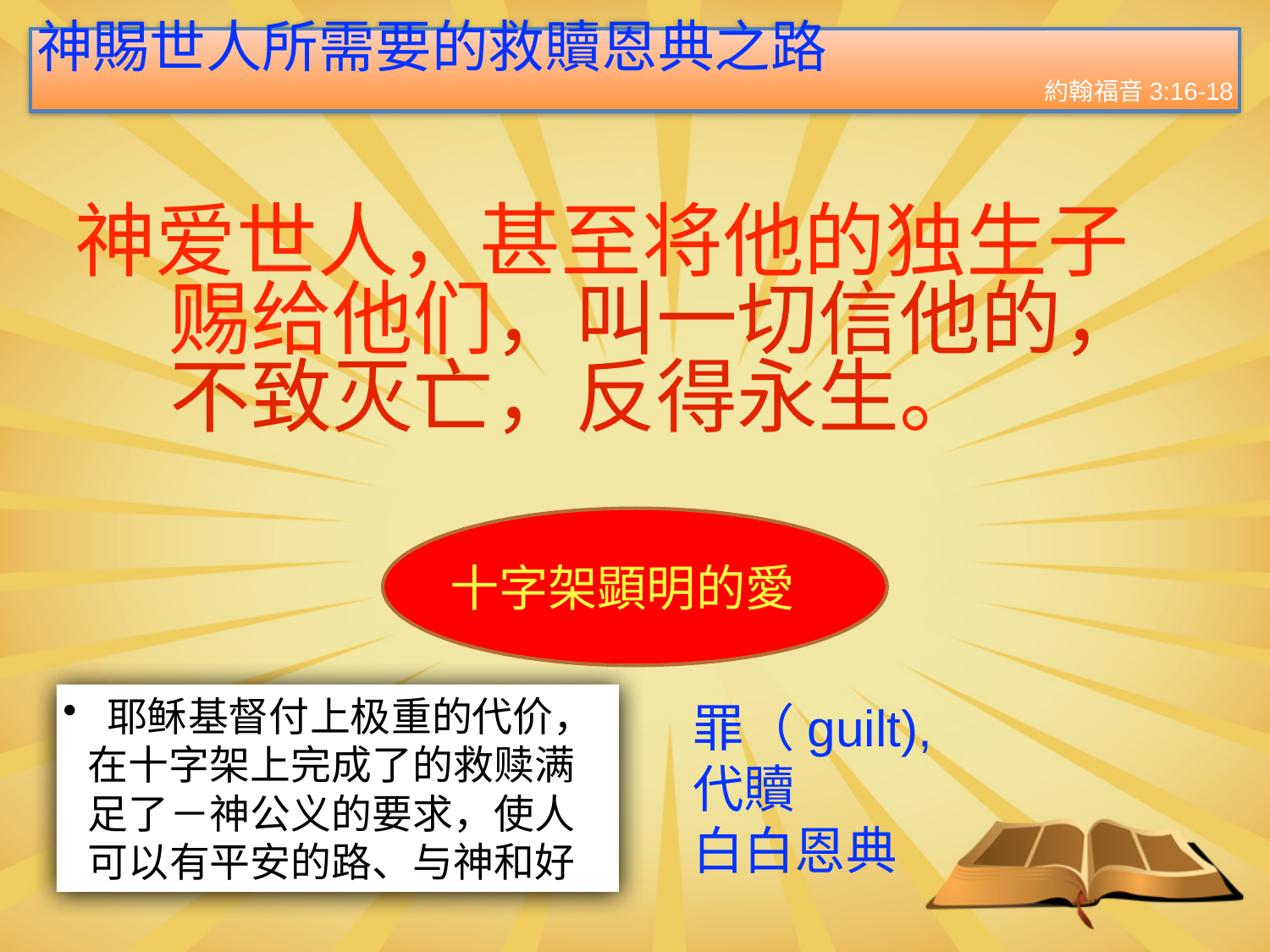

神賜世人所需要的救贖恩典之路
約翰福音3:16-18
神爱世人，甚至将他的独生子赐给他们，叫一切信他的，不致灭亡，反得永生。

十字架顕明的愛
 耶稣基督付上极重的代价，在十字架上完成了的救赎满足了－神公义的要求，使人可以有平安的路、与神和好
罪（guilt),
代贖
白白恩典